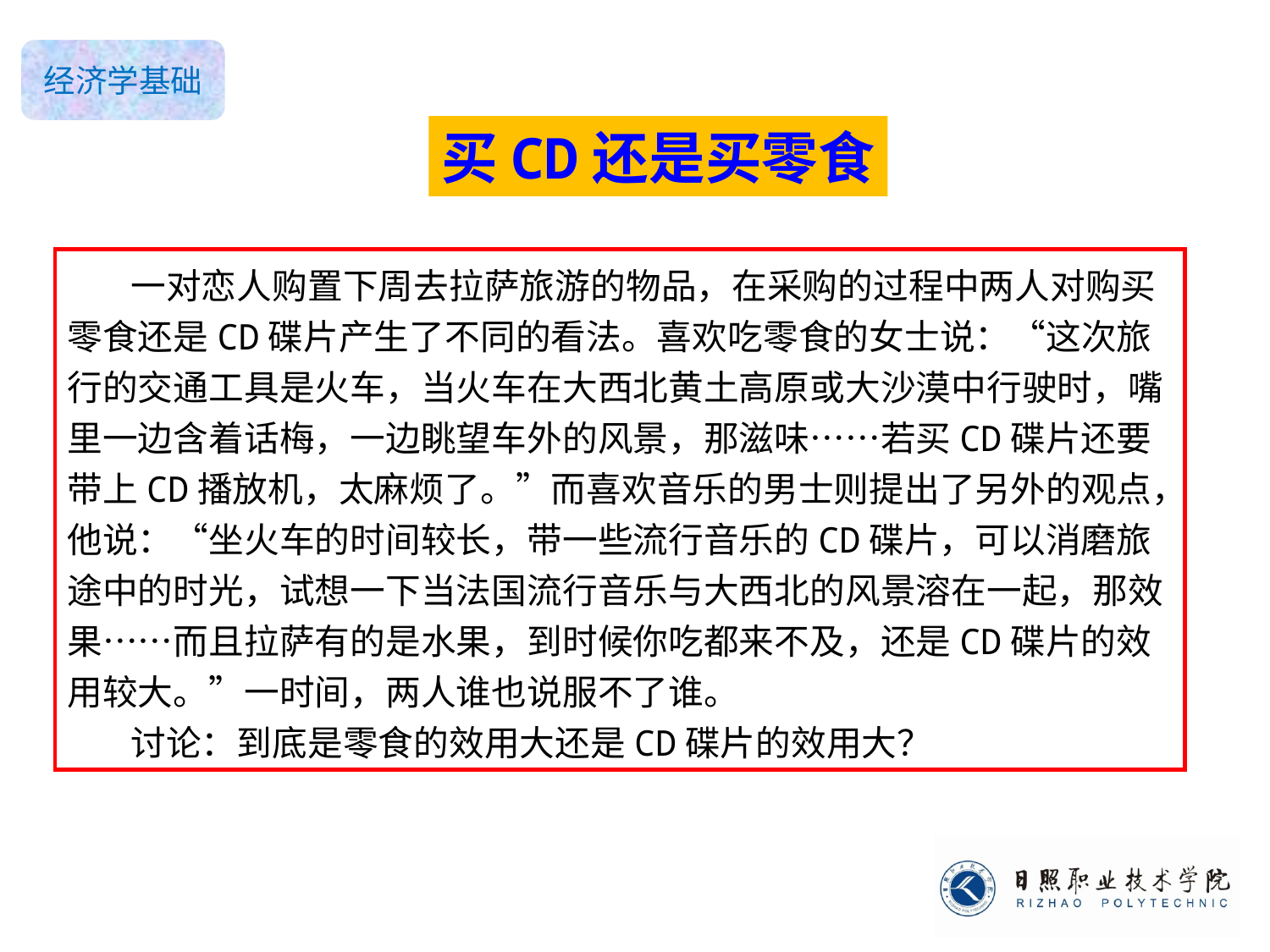

买CD还是买零食
一对恋人购置下周去拉萨旅游的物品，在采购的过程中两人对购买零食还是CD碟片产生了不同的看法。喜欢吃零食的女士说：“这次旅行的交通工具是火车，当火车在大西北黄土高原或大沙漠中行驶时，嘴里一边含着话梅，一边眺望车外的风景，那滋味……若买CD碟片还要带上CD播放机，太麻烦了。”而喜欢音乐的男士则提出了另外的观点，他说：“坐火车的时间较长，带一些流行音乐的CD碟片，可以消磨旅途中的时光，试想一下当法国流行音乐与大西北的风景溶在一起，那效果……而且拉萨有的是水果，到时候你吃都来不及，还是CD碟片的效用较大。”一时间，两人谁也说服不了谁。
讨论：到底是零食的效用大还是CD碟片的效用大？